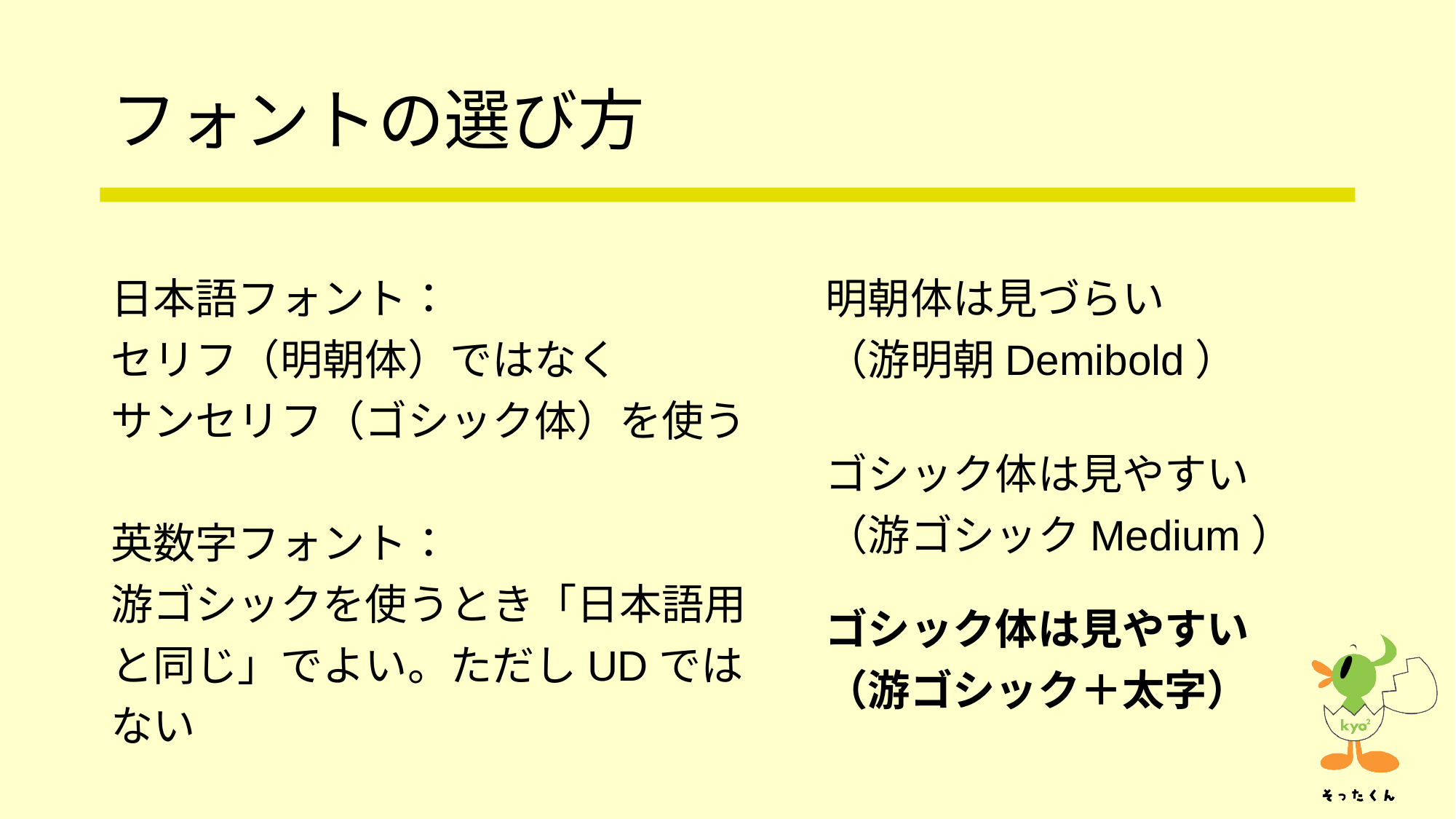

# フォントの選び方
日本語フォント：
セリフ（明朝体）ではなく
サンセリフ（ゴシック体）を使う

英数字フォント：
游ゴシックを使うとき「日本語用と同じ」でよい。ただしUDではない
明朝体は見づらい
（游明朝Demibold）
ゴシック体は見やすい
（游ゴシックMedium）
ゴシック体は見やすい
（游ゴシック＋太字）